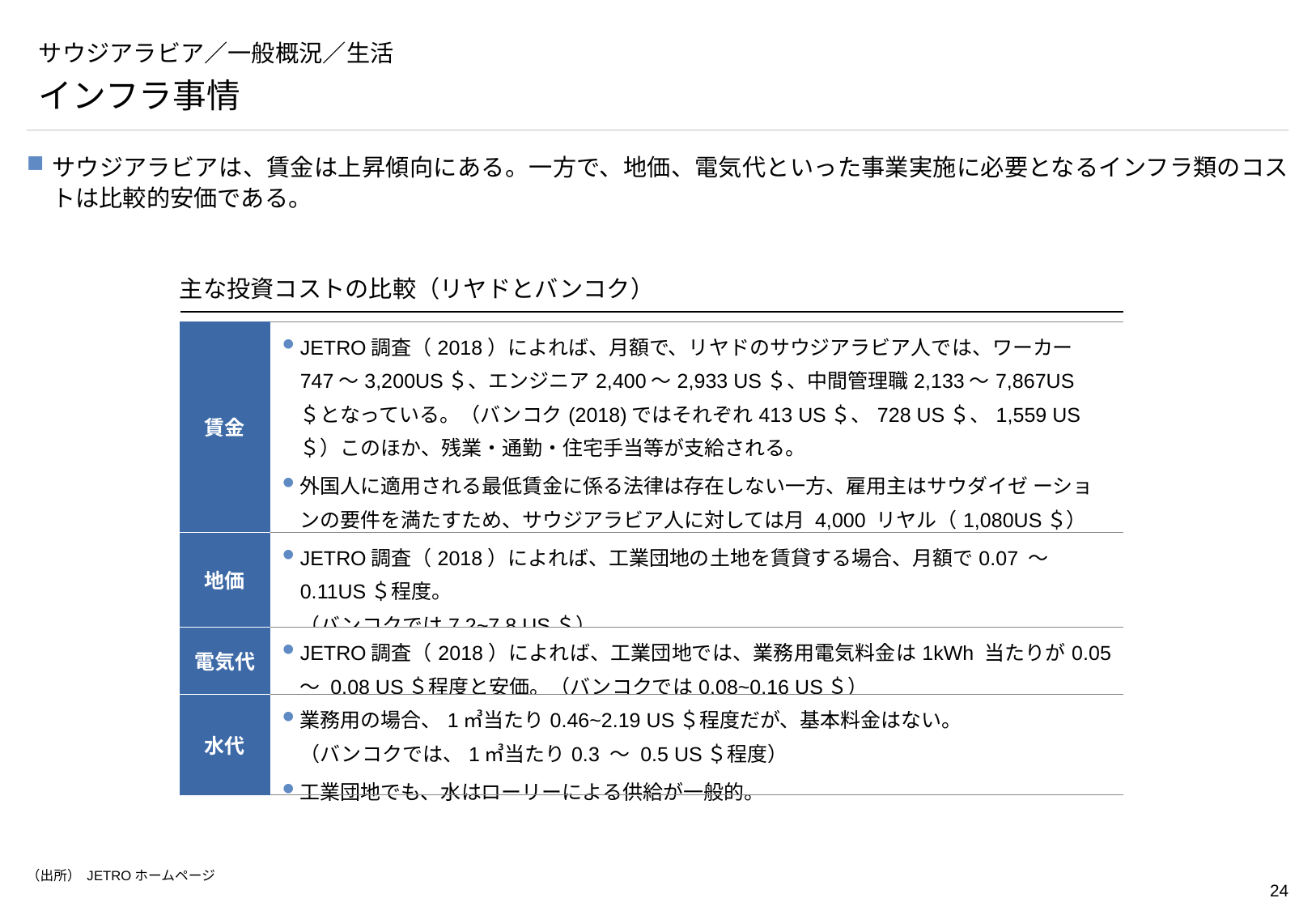

# サウジアラビア／一般概況／生活
インフラ事情
サウジアラビアは、賃金は上昇傾向にある。一方で、地価、電気代といった事業実施に必要となるインフラ類のコストは比較的安価である。
主な投資コストの比較（リヤドとバンコク）
| 賃金 | JETRO調査（2018）によれば、月額で、リヤドのサウジアラビア人では、ワーカー747～3,200US＄、エンジニア2,400～2,933 US＄、中間管理職2,133～7,867US＄となっている。（バンコク(2018)ではそれぞれ413 US＄、728 US＄、1,559 US＄）このほか、残業・通勤・住宅手当等が支給される。 外国人に適用される最低賃金に係る法律は存在しない一方、雇用主はサウダイゼ ーションの要件を満たすため、サウジアラビア人に対しては月 4,000 リヤル（1,080US＄）（2022）の最低賃金を 支払う必要がある。 |
| --- | --- |
| 地価 | JETRO調査（2018）によれば、工業団地の土地を賃貸する場合、月額で0.07 ～ 0.11US＄程度。 （バンコクでは7.2~7.8 US＄） |
| 電気代 | JETRO調査（2018）によれば、工業団地では、業務用電気料金は1kWh 当たりが0.05 ～ 0.08 US＄程度と安価。（バンコクでは0.08~0.16 US＄） |
| 水代 | 業務用の場合、1㎥当たり0.46~2.19 US＄程度だが、基本料金はない。 （バンコクでは、1㎥当たり0.3 ～ 0.5 US＄程度） 工業団地でも、水はローリーによる供給が一般的。 |
（出所） JETROホームページ